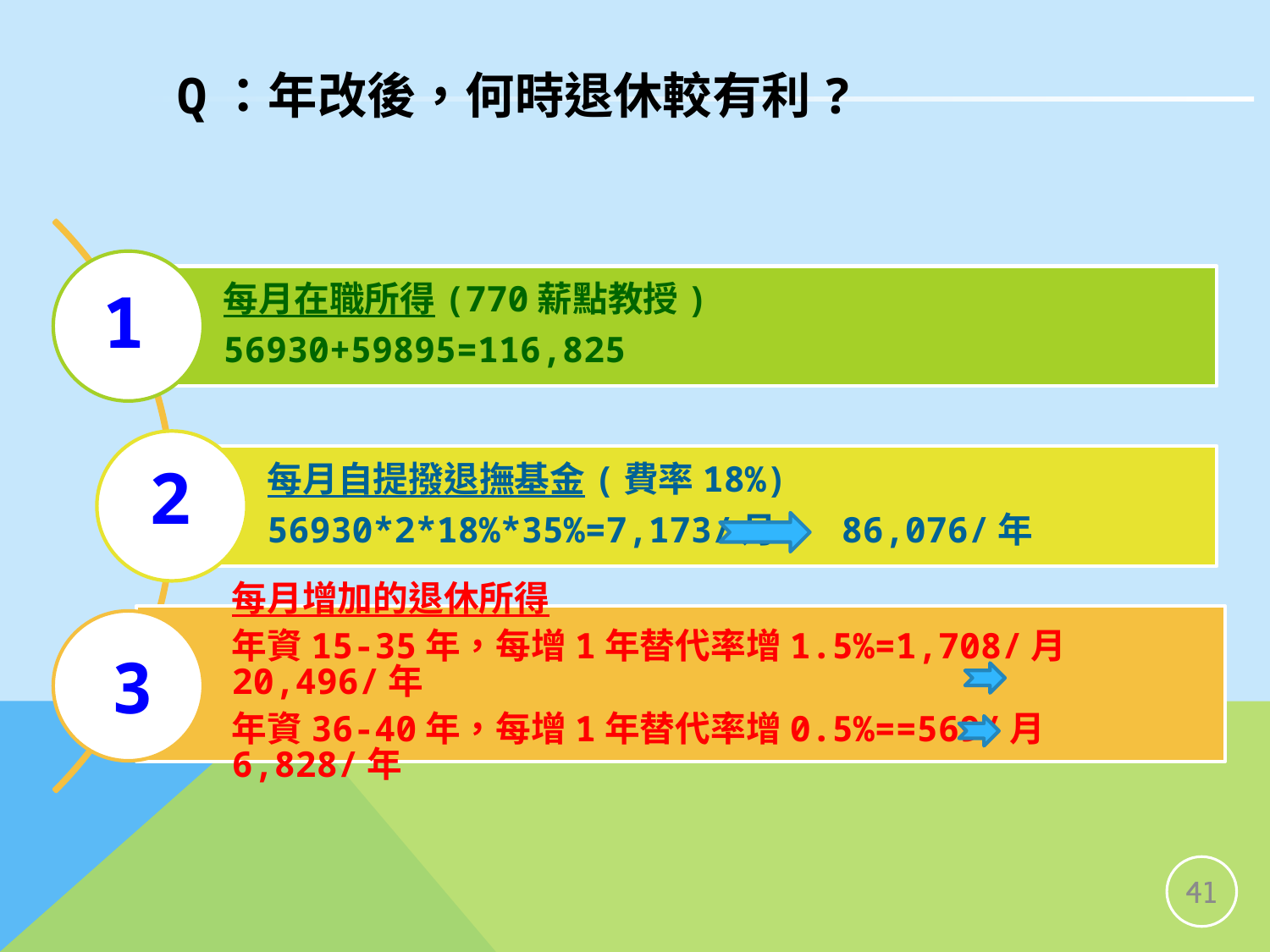

# Q：年改後，何時退休較有利?
每月在職所得(770薪點教授)
56930+59895=116,825
每月自提撥退撫基金(費率18%)
56930*2*18%*35%=7,173/月       86,076/年
每月增加的退休所得
年資15-35年，每增1年替代率增1.5%=1,708/月   20,496/年
年資36-40年，每增1年替代率增0.5%==569/月    6,828/年
1
2

3

41